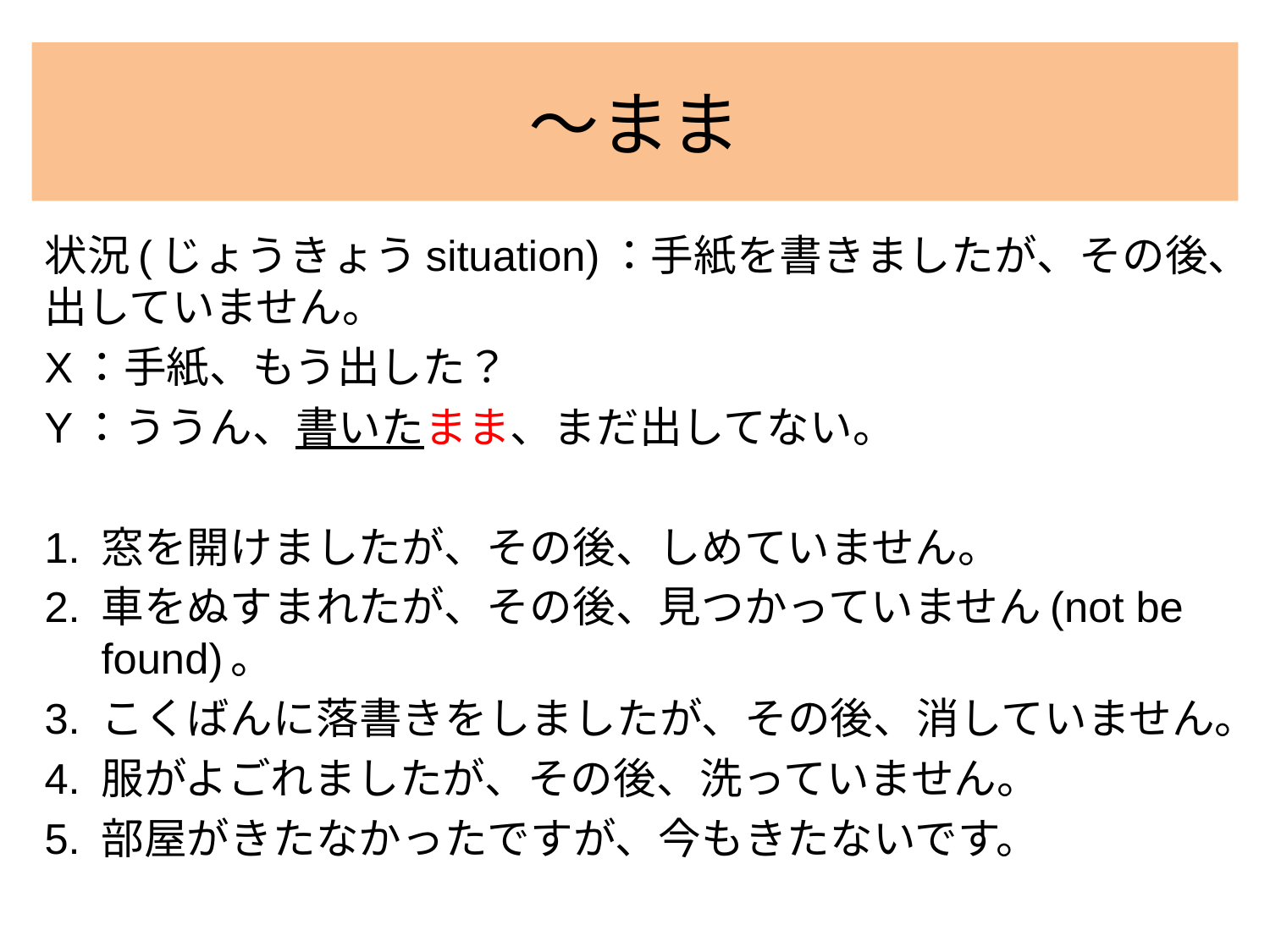

# 〜まま
状況(じょうきょうsituation)：手紙を書きましたが、その後、出していません。
X：手紙、もう出した？
Y：ううん、書いたまま、まだ出してない。

窓を開けましたが、その後、しめていません。
車をぬすまれたが、その後、見つかっていません(not be found)。
こくばんに落書きをしましたが、その後、消していません。
服がよごれましたが、その後、洗っていません。
部屋がきたなかったですが、今もきたないです。